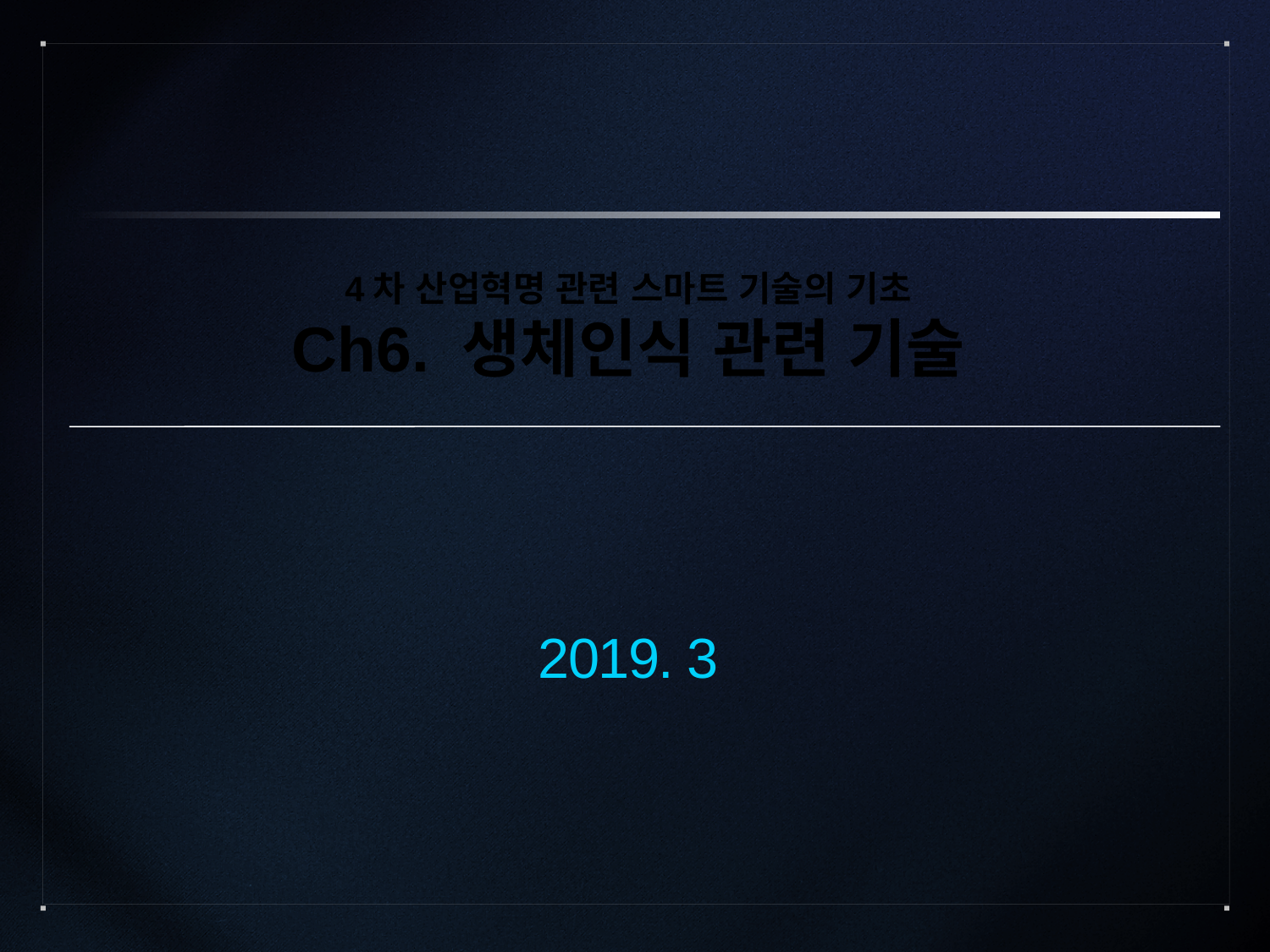

4차 산업혁명 관련 스마트 기술의 기초
Ch6. 생체인식 관련 기술
2019. 3